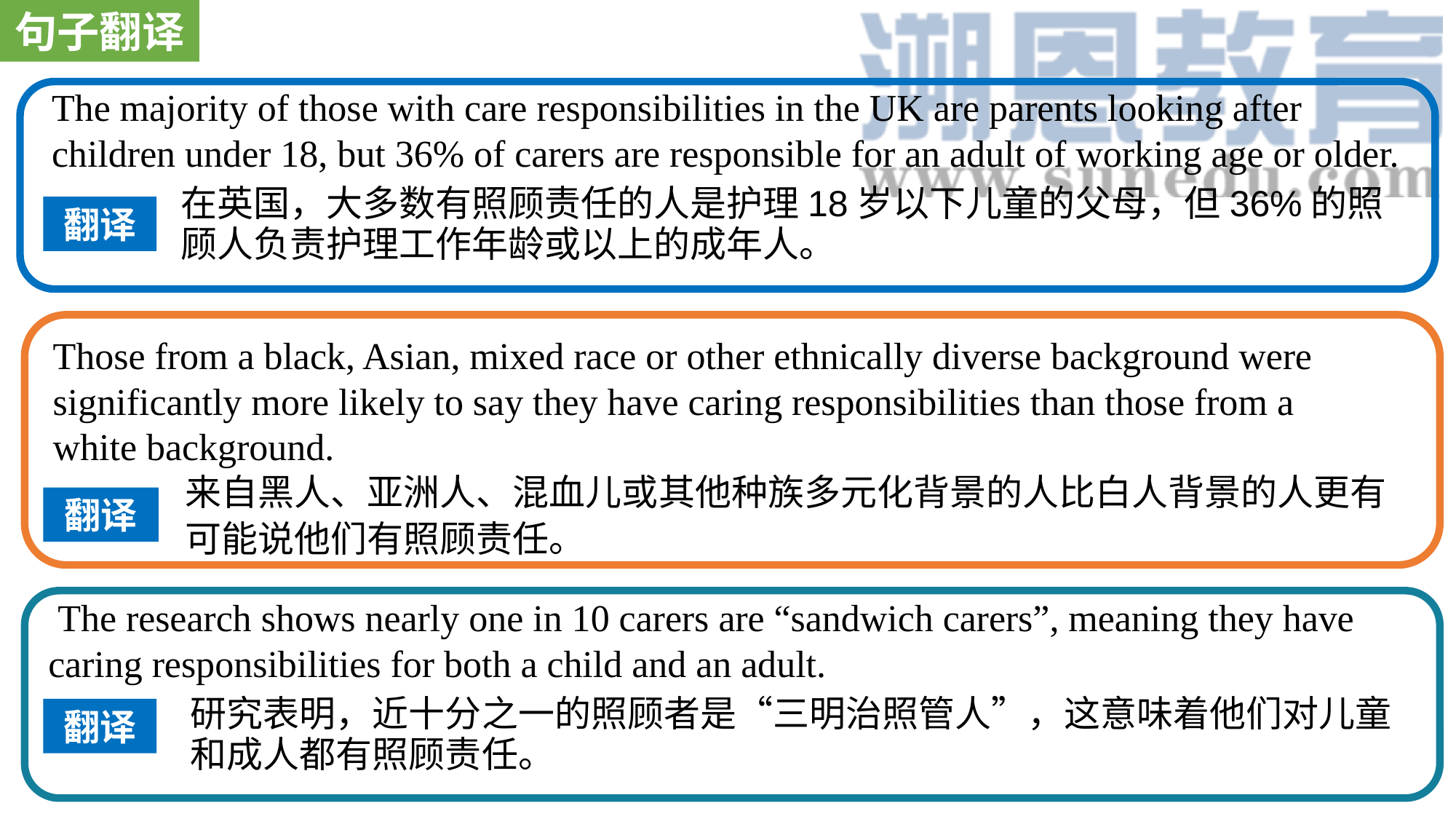

句子翻译
The majority of those with care responsibilities in the UK are parents looking after children under 18, but 36% of carers are responsible for an adult of working age or older.

在英国，大多数有照顾责任的人是护理18岁以下儿童的父母，但36%的照顾人负责护理工作年龄或以上的成年人。
翻译

Those from a black, Asian, mixed race or other ethnically diverse background were significantly more likely to say they have caring responsibilities than those from a white background.
来自黑人、亚洲人、混血儿或其他种族多元化背景的人比白人背景的人更有可能说他们有照顾责任。
翻译
 The research shows nearly one in 10 carers are “sandwich carers”, meaning they have caring responsibilities for both a child and an adult.

研究表明，近十分之一的照顾者是“三明治照管人”，这意味着他们对儿童和成人都有照顾责任。
翻译